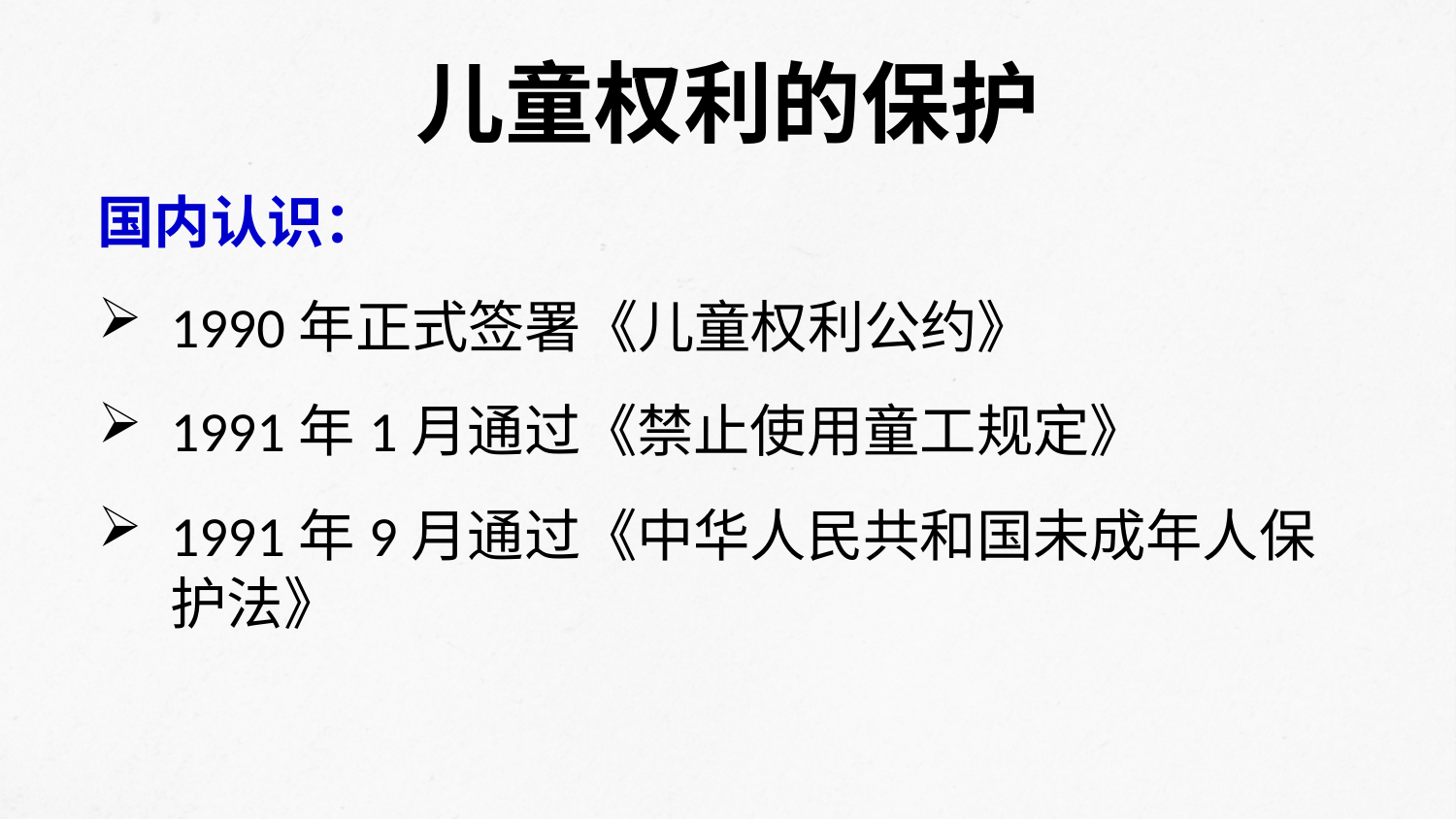

# 儿童权利的保护
国内认识：
1990年正式签署《儿童权利公约》
1991年1月通过《禁止使用童工规定》
1991年9月通过《中华人民共和国未成年人保护法》